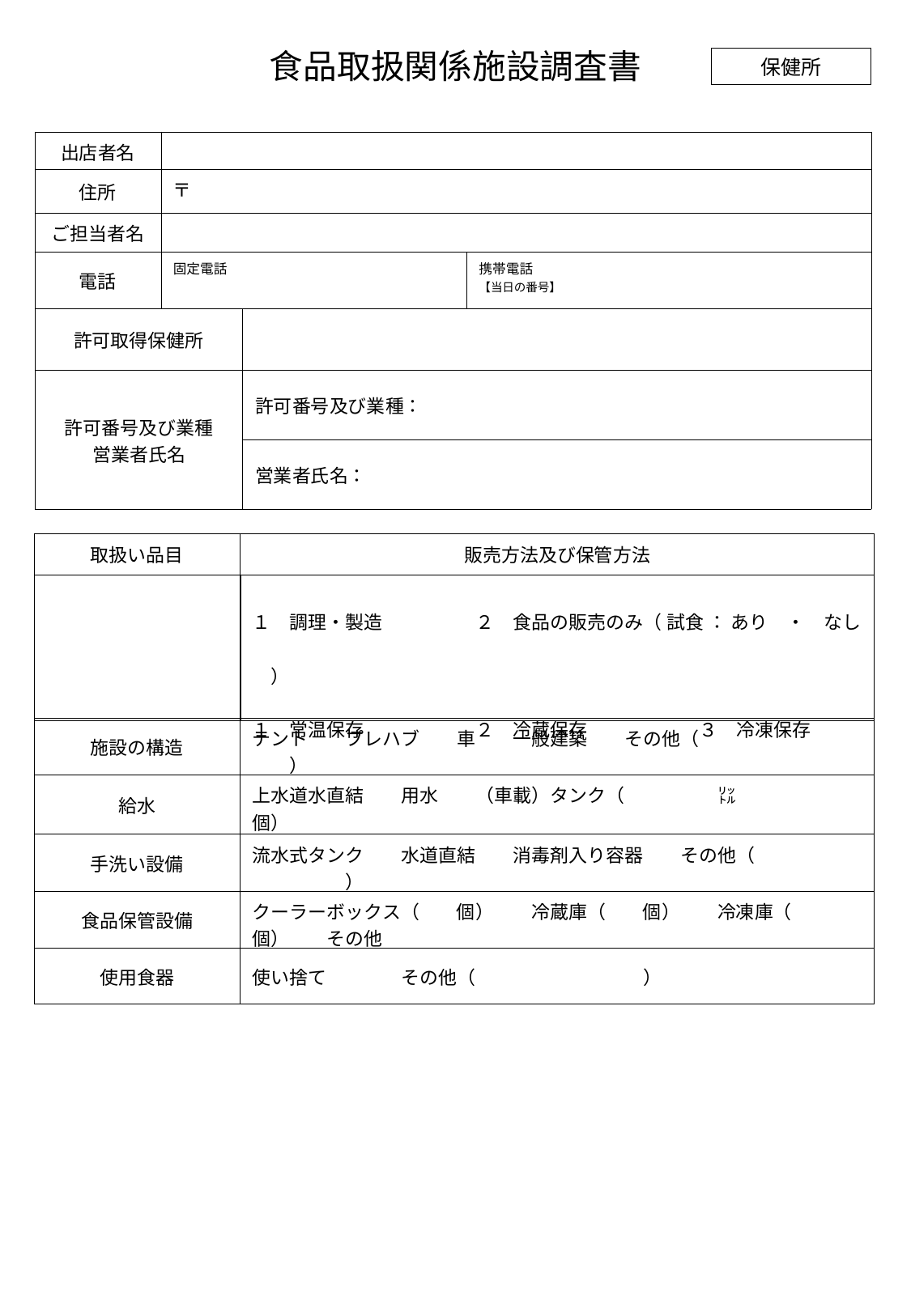

食品取扱関係施設調査書
保健所
| 出店者名 |  |  |  |
| --- | --- | --- | --- |
| 住所 | 〒 |  |  |
| ご担当者名 |  |  |  |
| 電話 | 固定電話 |  | 携帯電話 【当日の番号】 |
| 許可取得保健所 |  |  |  |
| 許可番号及び業種 営業者氏名 |  | 許可番号及び業種： |  |
|  |  | 営業者氏名： |  |
| 取扱い品目 | 販売方法及び保管方法 |
| --- | --- |
|  | １　調理・製造　　　　　２　食品の販売のみ（ 試食 ： あり　・　なし　） １　常温保存　　　　　　２　冷蔵保存　　　　　　３　冷凍保存 |
| 施設の構造 | テント　　プレハブ　　車　　一般建築　　その他（　　　　　　　　　　） |
| --- | --- |
| 給水 | 上水道水直結　　用水　　（車載）タンク（　　　　　㍑　　　　　個） |
| 手洗い設備 | 流水式タンク　　水道直結　　消毒剤入り容器　　その他（　　　　　　　　　　） |
| 食品保管設備 | クーラーボックス（　　個）　　冷蔵庫（　　個）　　冷凍庫（　　個）　　その他 |
| 使用食器 | 使い捨て　　　　その他（　　　　　　　　　） |